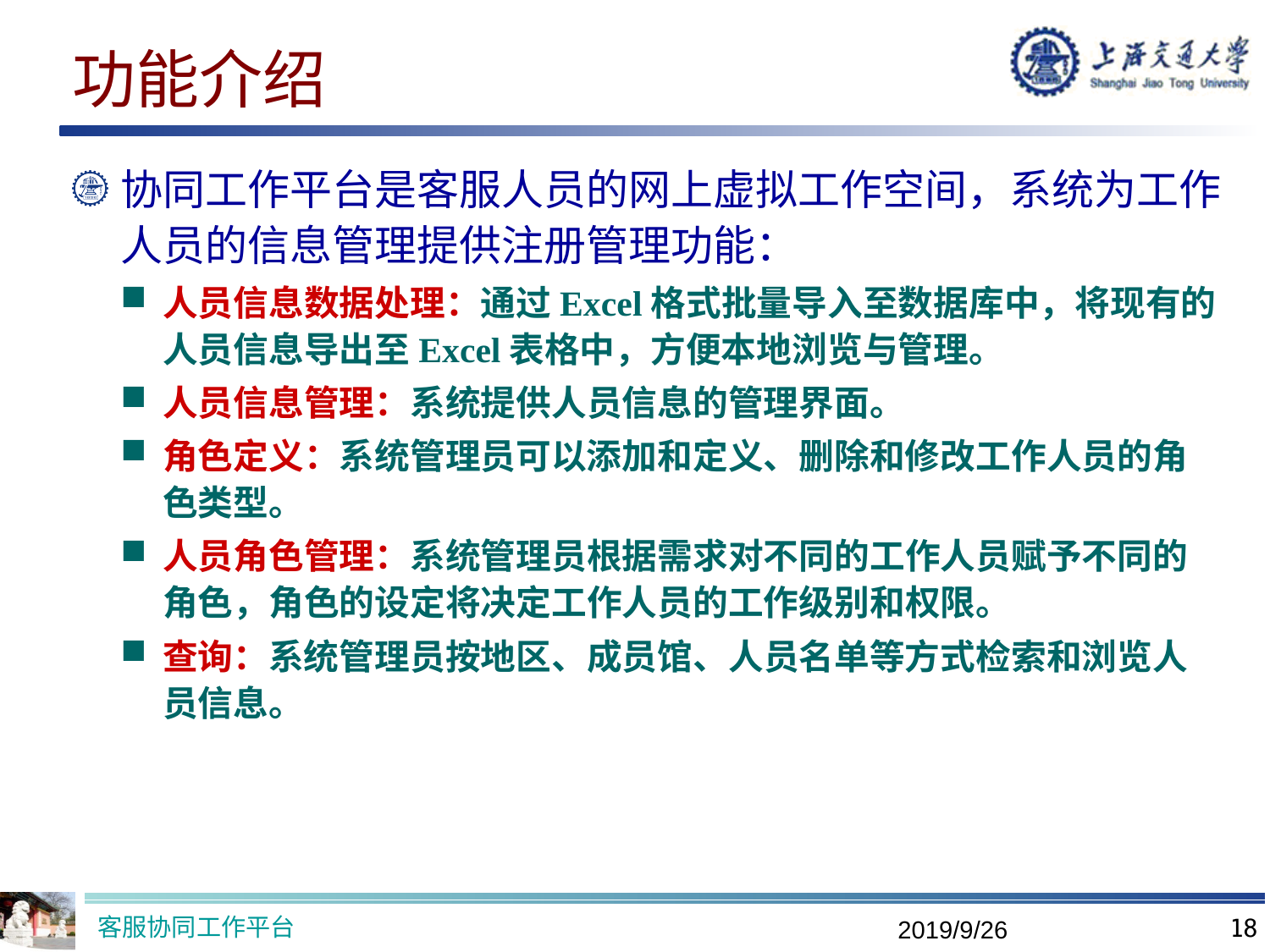

# 功能介绍
协同工作平台是客服人员的网上虚拟工作空间，系统为工作人员的信息管理提供注册管理功能：
人员信息数据处理：通过Excel格式批量导入至数据库中，将现有的人员信息导出至Excel表格中，方便本地浏览与管理。
人员信息管理：系统提供人员信息的管理界面。
角色定义：系统管理员可以添加和定义、删除和修改工作人员的角色类型。
人员角色管理：系统管理员根据需求对不同的工作人员赋予不同的角色，角色的设定将决定工作人员的工作级别和权限。
查询：系统管理员按地区、成员馆、人员名单等方式检索和浏览人员信息。
客服协同工作平台
18
2019/9/26